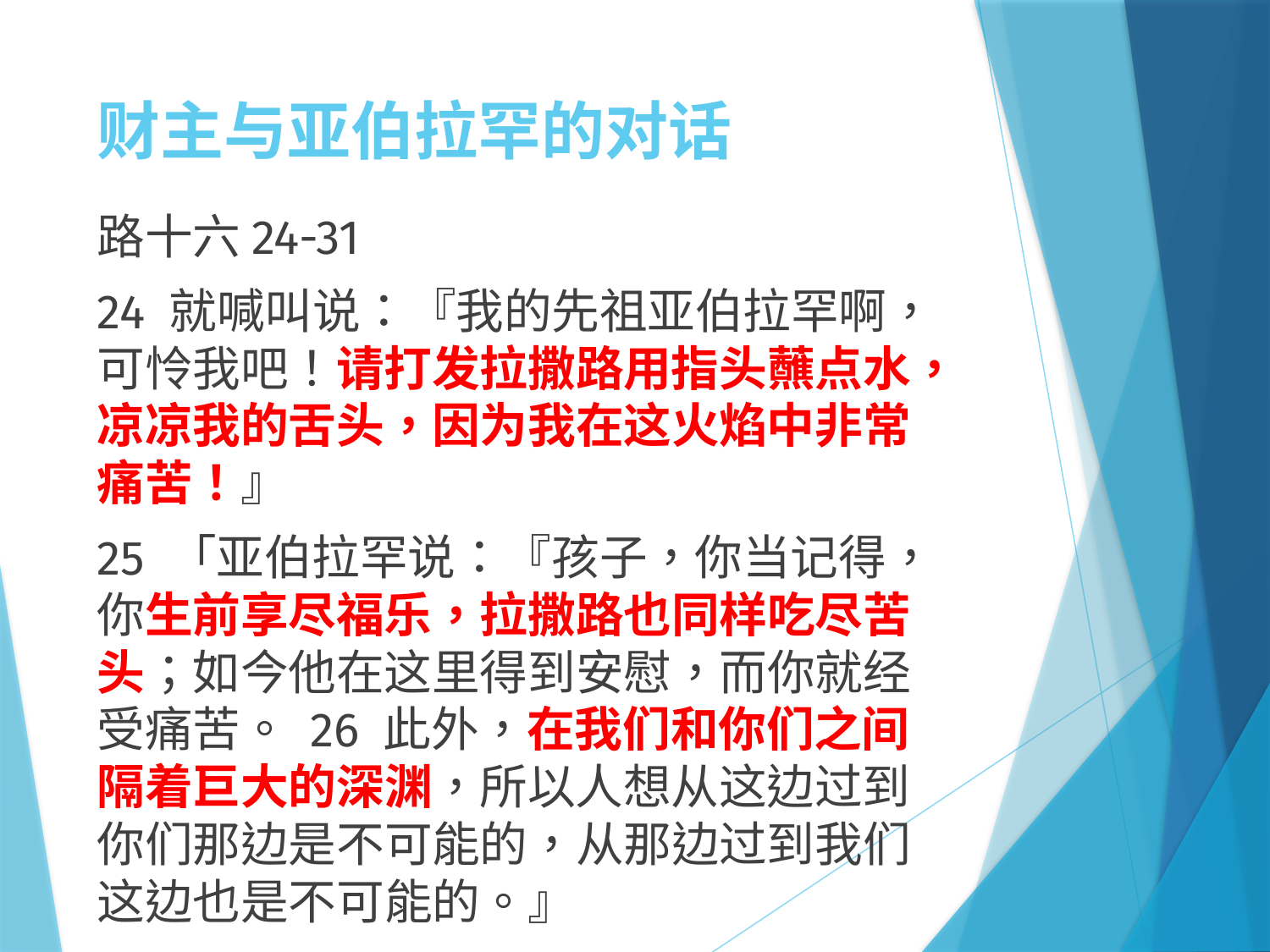

# 财主与亚伯拉罕的对话
路十六24-31
24 就喊叫说：『我的先祖亚伯拉罕啊，可怜我吧！请打发拉撒路用指头蘸点水，凉凉我的舌头，因为我在这火焰中非常痛苦！』
25 「亚伯拉罕说：『孩子，你当记得，你生前享尽福乐，拉撒路也同样吃尽苦头；如今他在这里得到安慰，而你就经受痛苦。 26 此外，在我们和你们之间隔着巨大的深渊，所以人想从这边过到你们那边是不可能的，从那边过到我们这边也是不可能的。』